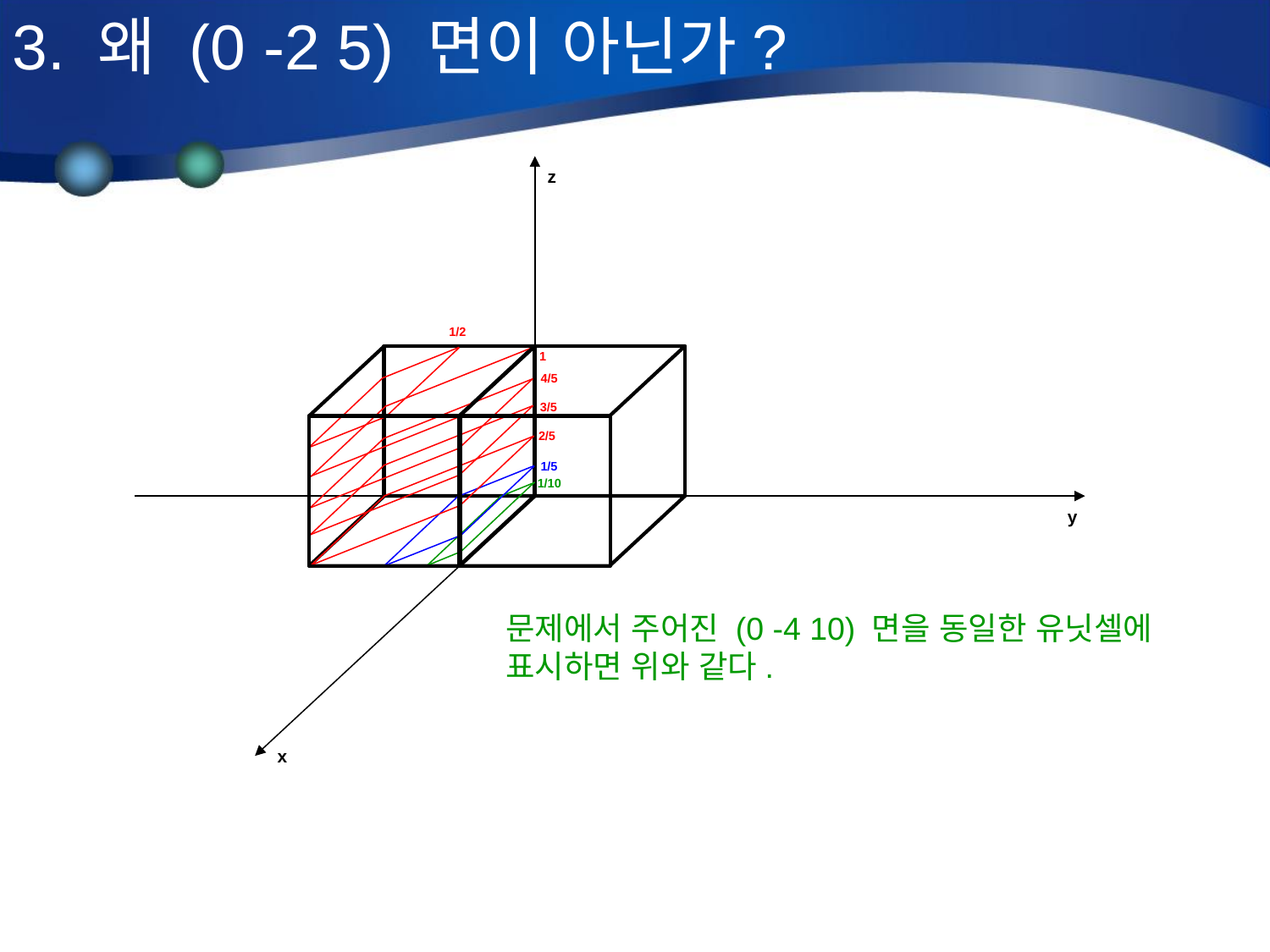

3. 왜 (0 -2 5) 면이 아닌가?
z
1/2
1

4/5
3/5

2/5
1/5
1/10

y
문제에서 주어진 (0 -4 10) 면을 동일한 유닛셀에 표시하면 위와 같다.

x